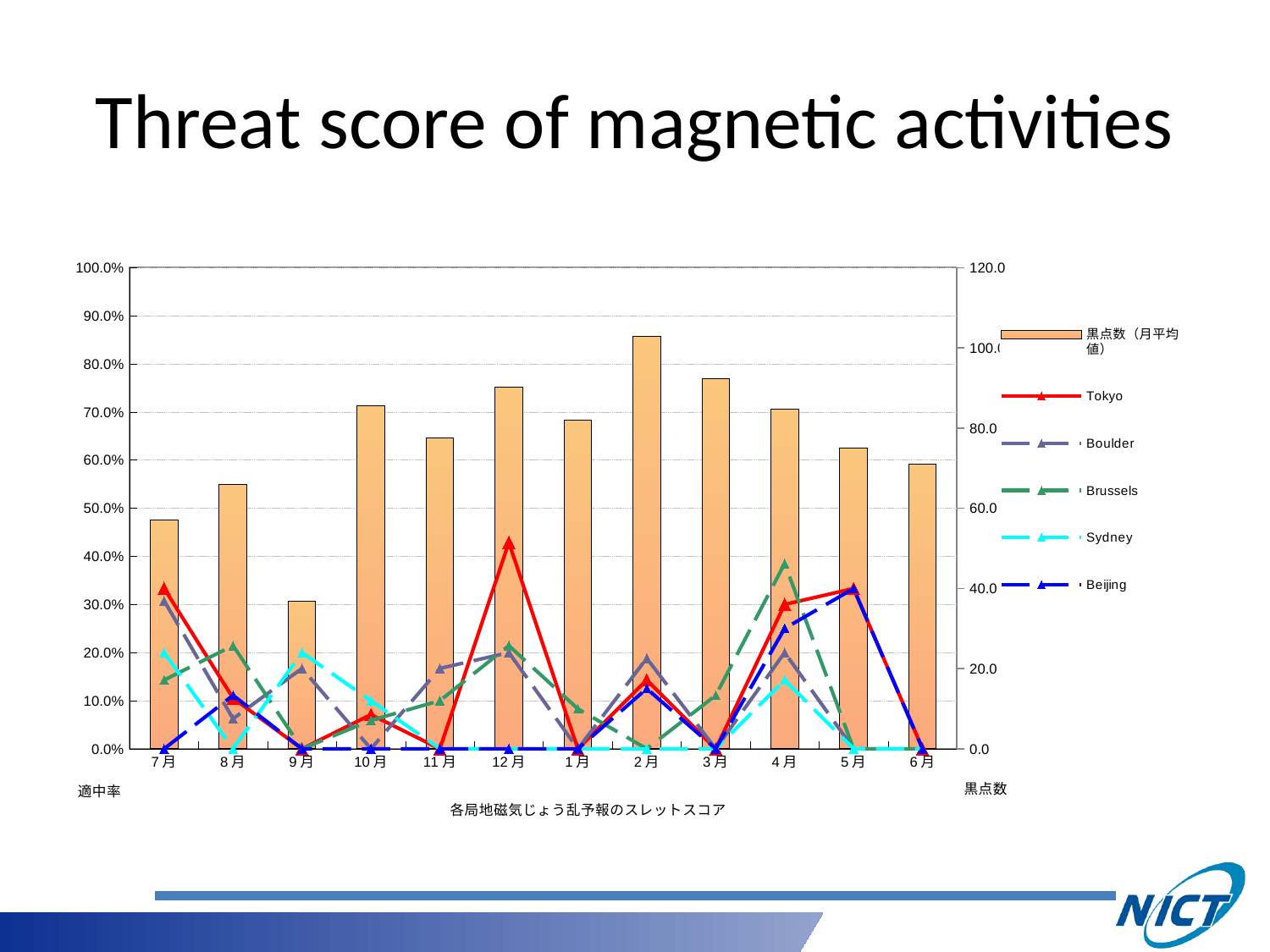

# Threat score of magnetic activities

### Chart: 各局地磁気じょう乱予報のスレットスコア

| Category | 黒点数（月平均値） | Tokyo | Boulder | Brussels | Sydney | Beijing |
|---|---|---|---|---|---|---|